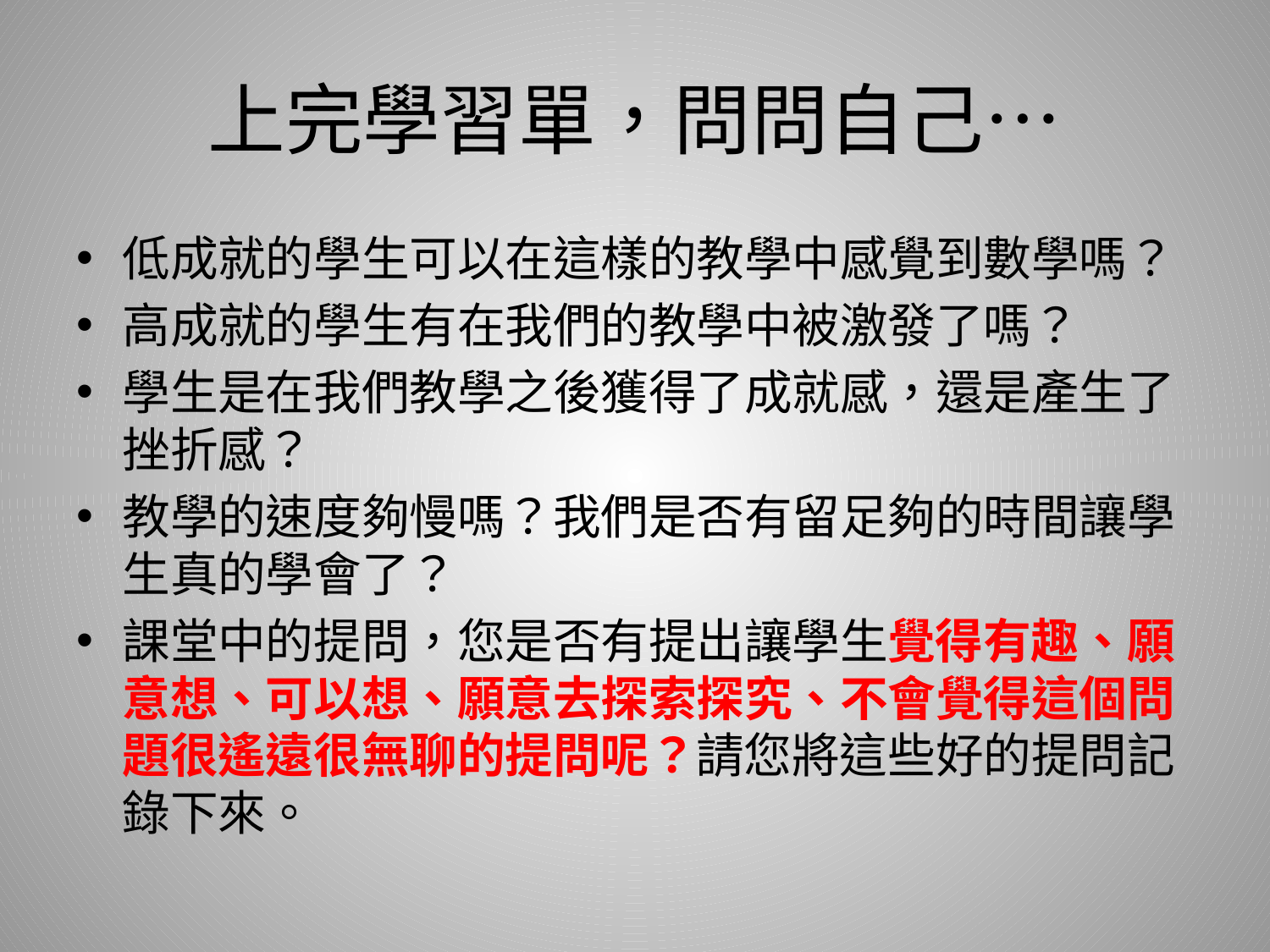

# 上完學習單，問問自己…
低成就的學生可以在這樣的教學中感覺到數學嗎？
高成就的學生有在我們的教學中被激發了嗎？
學生是在我們教學之後獲得了成就感，還是產生了挫折感？
教學的速度夠慢嗎？我們是否有留足夠的時間讓學生真的學會了？
課堂中的提問，您是否有提出讓學生覺得有趣、願意想、可以想、願意去探索探究、不會覺得這個問題很遙遠很無聊的提問呢？請您將這些好的提問記錄下來。